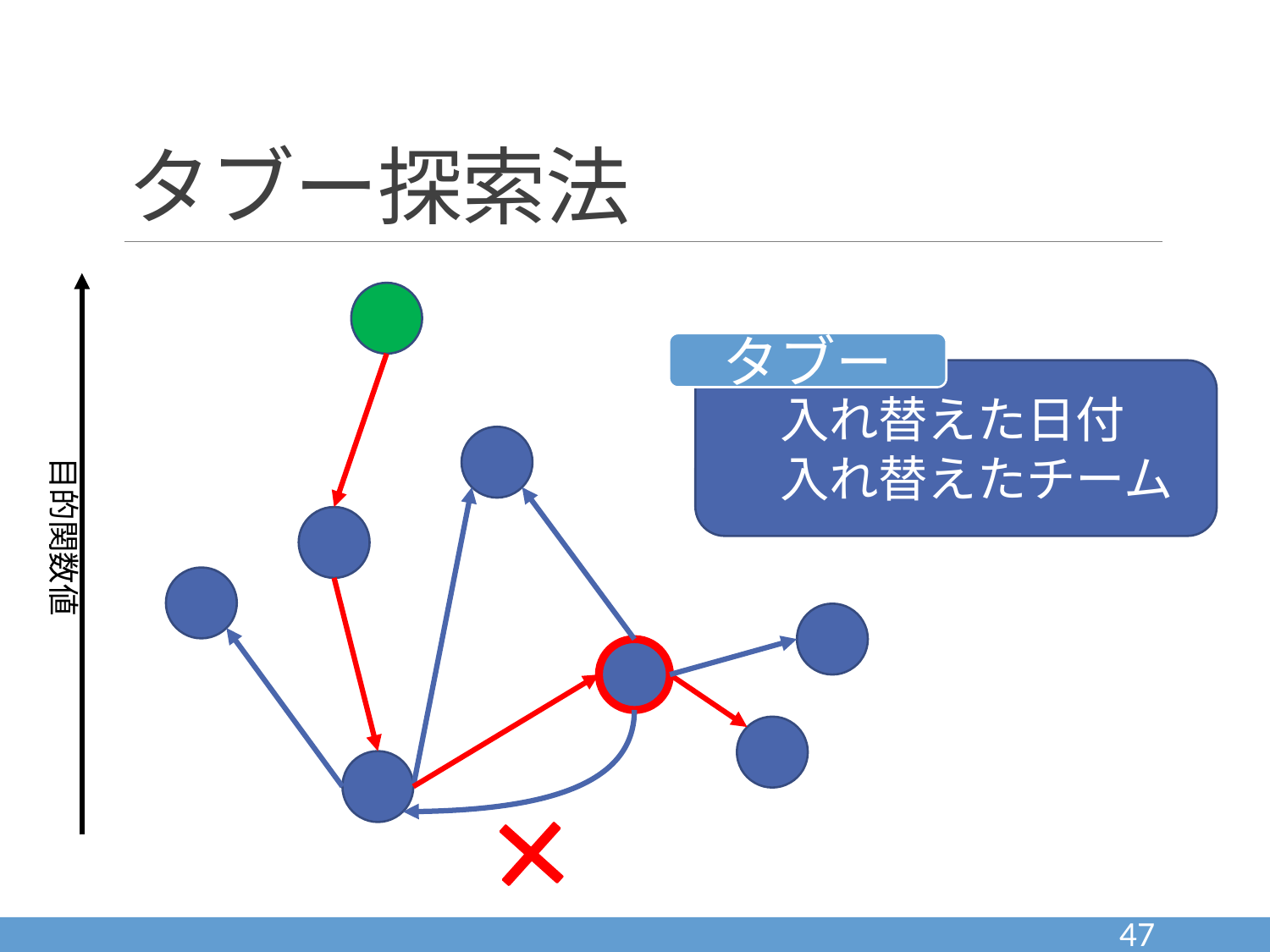

# タブー探索法

タブー
入れ替えた日付
入れ替えたチーム

目的関数値

47